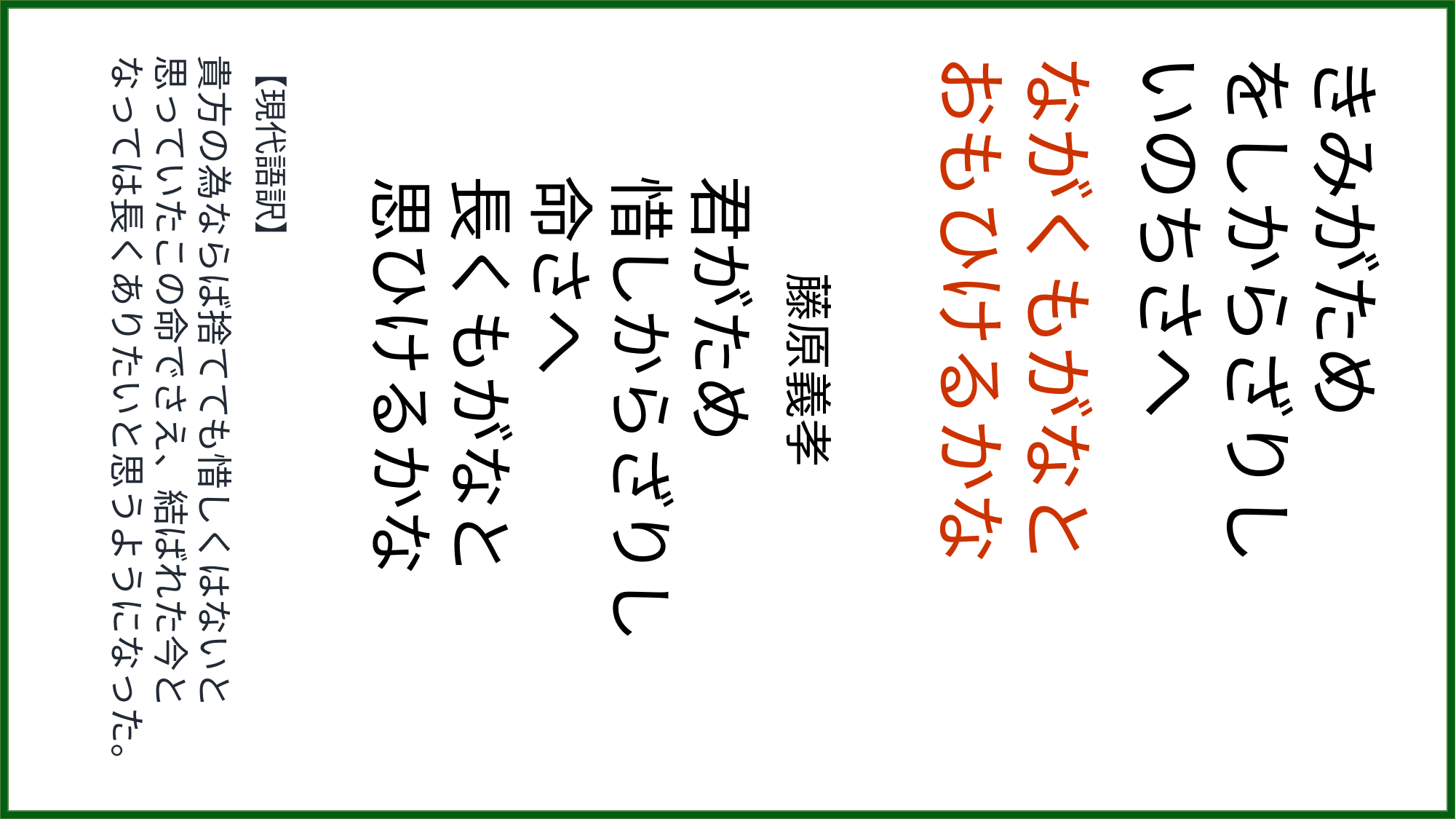

【現代語訳】

貴方の為ならば捨てても惜しくはないと思っていたこの命でさえ、結ばれた今となっては長くありたいと思うようになった。
　　藤原義孝

君がため
惜しからざりし
命さへ
長くもがなと
思ひけるかな
ながくもがなと
おもひけるかな
きみがため
をしからざりし
いのちさへ